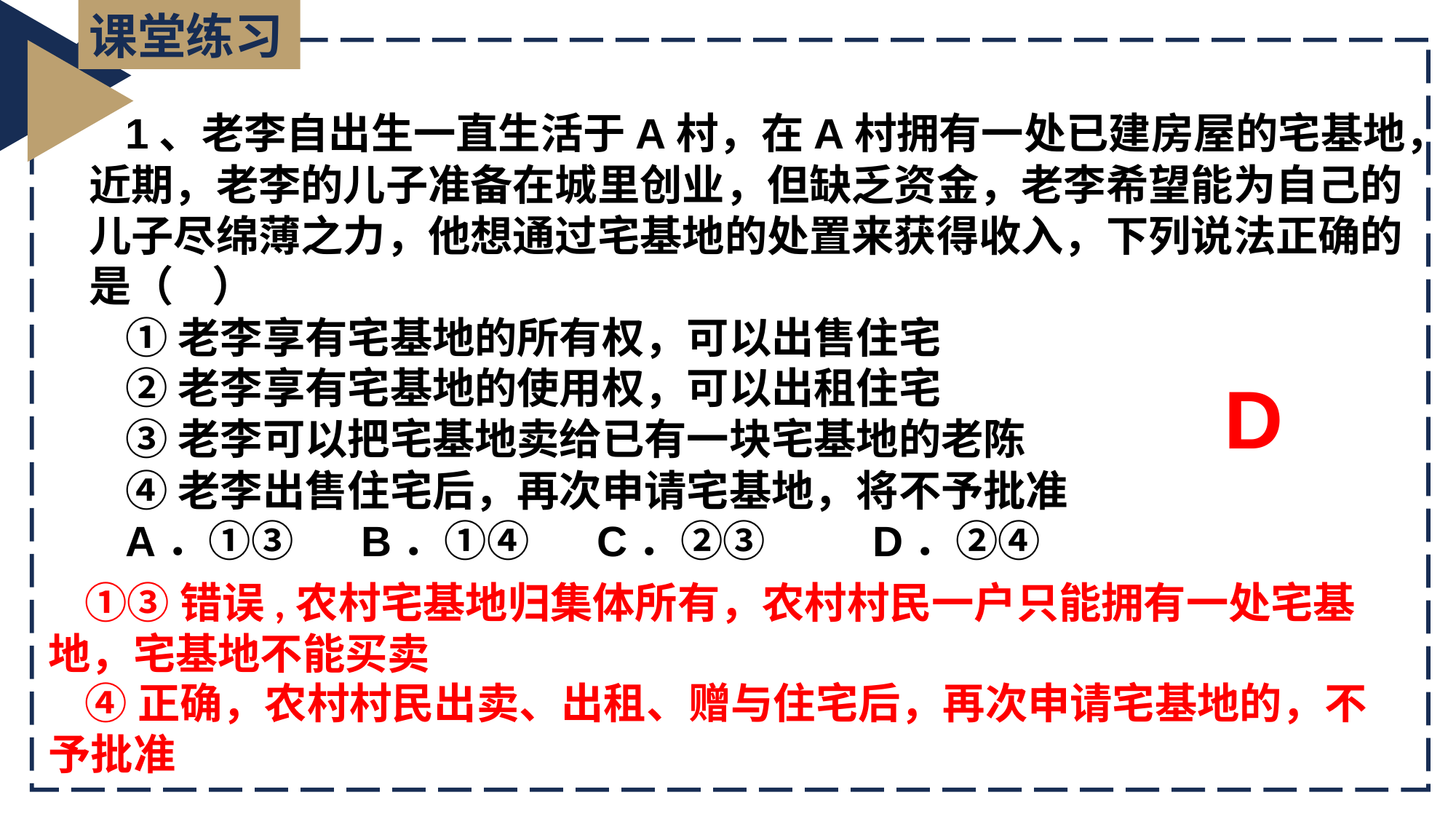

课堂练习
1、老李自出生一直生活于A村，在A村拥有一处已建房屋的宅基地，近期，老李的儿子准备在城里创业，但缺乏资金，老李希望能为自己的儿子尽绵薄之力，他想通过宅基地的处置来获得收入，下列说法正确的是（    ）
①老李享有宅基地的所有权，可以出售住宅
②老李享有宅基地的使用权，可以出租住宅
③老李可以把宅基地卖给已有一块宅基地的老陈
④老李出售住宅后，再次申请宅基地，将不予批准
A．①③      B．①④      C．②③	 D．②④
D
①③错误,农村宅基地归集体所有，农村村民一户只能拥有一处宅基地，宅基地不能买卖
④正确，农村村民出卖、出租、赠与住宅后，再次申请宅基地的，不予批准